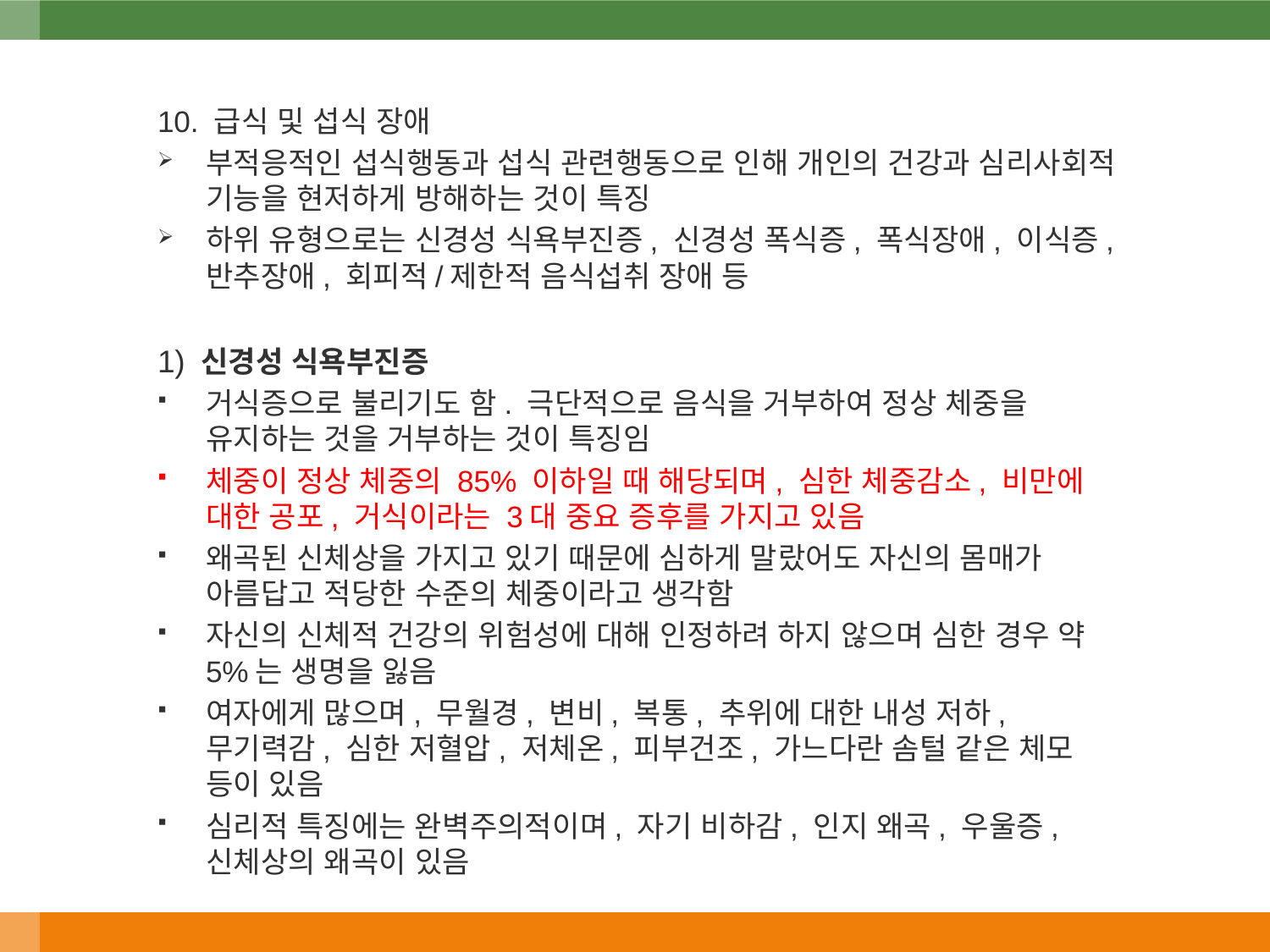

10. 급식 및 섭식 장애
부적응적인 섭식행동과 섭식 관련행동으로 인해 개인의 건강과 심리사회적 기능을 현저하게 방해하는 것이 특징
하위 유형으로는 신경성 식욕부진증, 신경성 폭식증, 폭식장애, 이식증, 반추장애, 회피적/제한적 음식섭취 장애 등

1) 신경성 식욕부진증
거식증으로 불리기도 함. 극단적으로 음식을 거부하여 정상 체중을 유지하는 것을 거부하는 것이 특징임
체중이 정상 체중의 85% 이하일 때 해당되며, 심한 체중감소, 비만에 대한 공포, 거식이라는 3대 중요 증후를 가지고 있음
왜곡된 신체상을 가지고 있기 때문에 심하게 말랐어도 자신의 몸매가 아름답고 적당한 수준의 체중이라고 생각함
자신의 신체적 건강의 위험성에 대해 인정하려 하지 않으며 심한 경우 약 5%는 생명을 잃음
여자에게 많으며, 무월경, 변비, 복통, 추위에 대한 내성 저하, 무기력감, 심한 저혈압, 저체온, 피부건조, 가느다란 솜털 같은 체모 등이 있음
심리적 특징에는 완벽주의적이며, 자기 비하감, 인지 왜곡, 우울증, 신체상의 왜곡이 있음